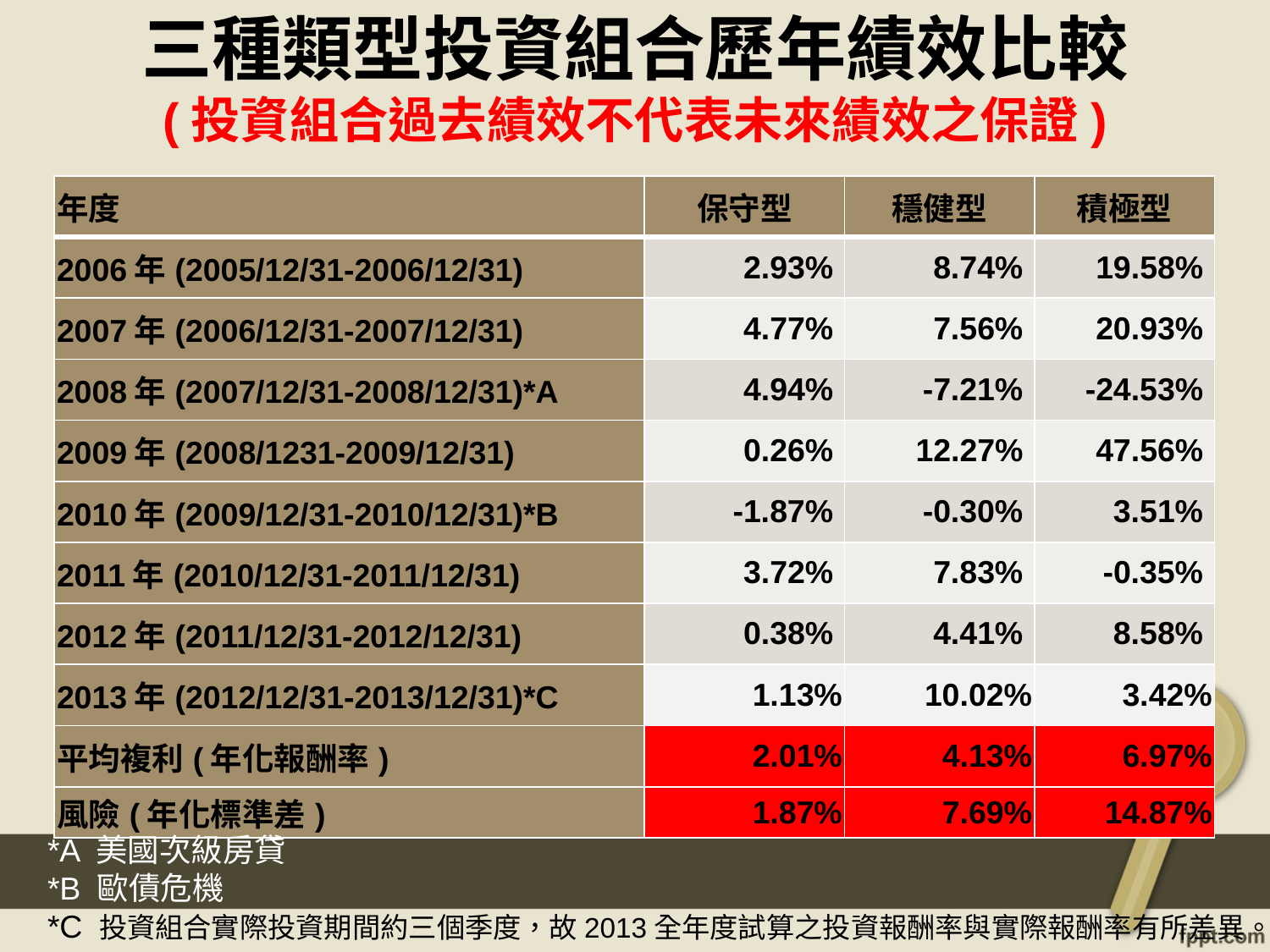

三種類型投資組合歷年績效比較
(投資組合過去績效不代表未來績效之保證)
| 年度 | 保守型 | 穩健型 | 積極型 |
| --- | --- | --- | --- |
| 2006年(2005/12/31-2006/12/31) | 2.93% | 8.74% | 19.58% |
| 2007年(2006/12/31-2007/12/31) | 4.77% | 7.56% | 20.93% |
| 2008年(2007/12/31-2008/12/31)\*A | 4.94% | -7.21% | -24.53% |
| 2009年(2008/1231-2009/12/31) | 0.26% | 12.27% | 47.56% |
| 2010年(2009/12/31-2010/12/31)\*B | -1.87% | -0.30% | 3.51% |
| 2011年(2010/12/31-2011/12/31) | 3.72% | 7.83% | -0.35% |
| 2012年(2011/12/31-2012/12/31) | 0.38% | 4.41% | 8.58% |
| 2013年(2012/12/31-2013/12/31)\*C | 1.13% | 10.02% | 3.42% |
| 平均複利(年化報酬率) | 2.01% | 4.13% | 6.97% |
| 風險(年化標準差) | 1.87% | 7.69% | 14.87% |
*A 美國次級房貸
*B 歐債危機
*C 投資組合實際投資期間約三個季度，故2013全年度試算之投資報酬率與實際報酬率有所差異。